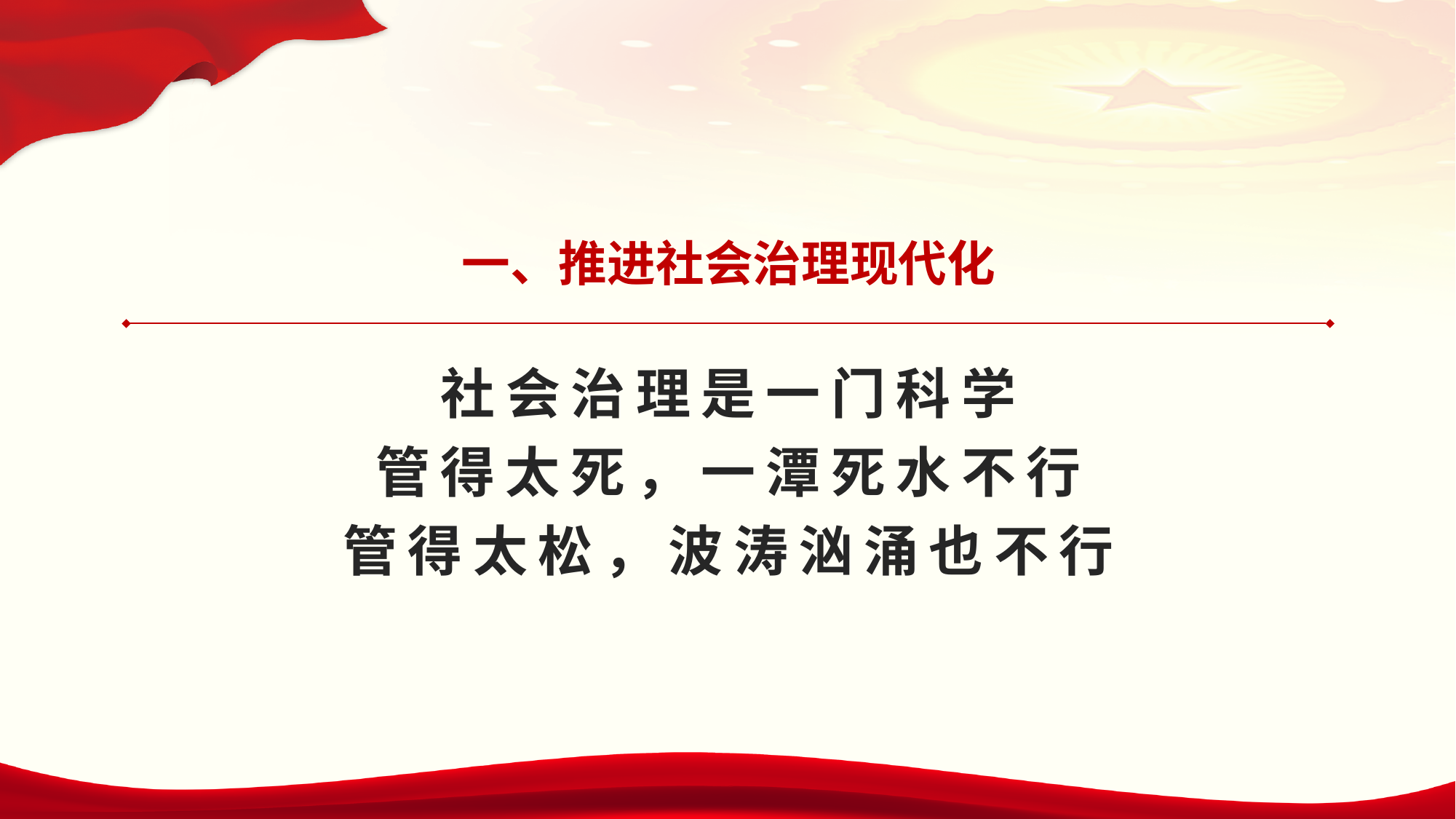

一、推进社会治理现代化
社会治理是一门科学
管得太死，一潭死水不行
管得太松，波涛汹涌也不行